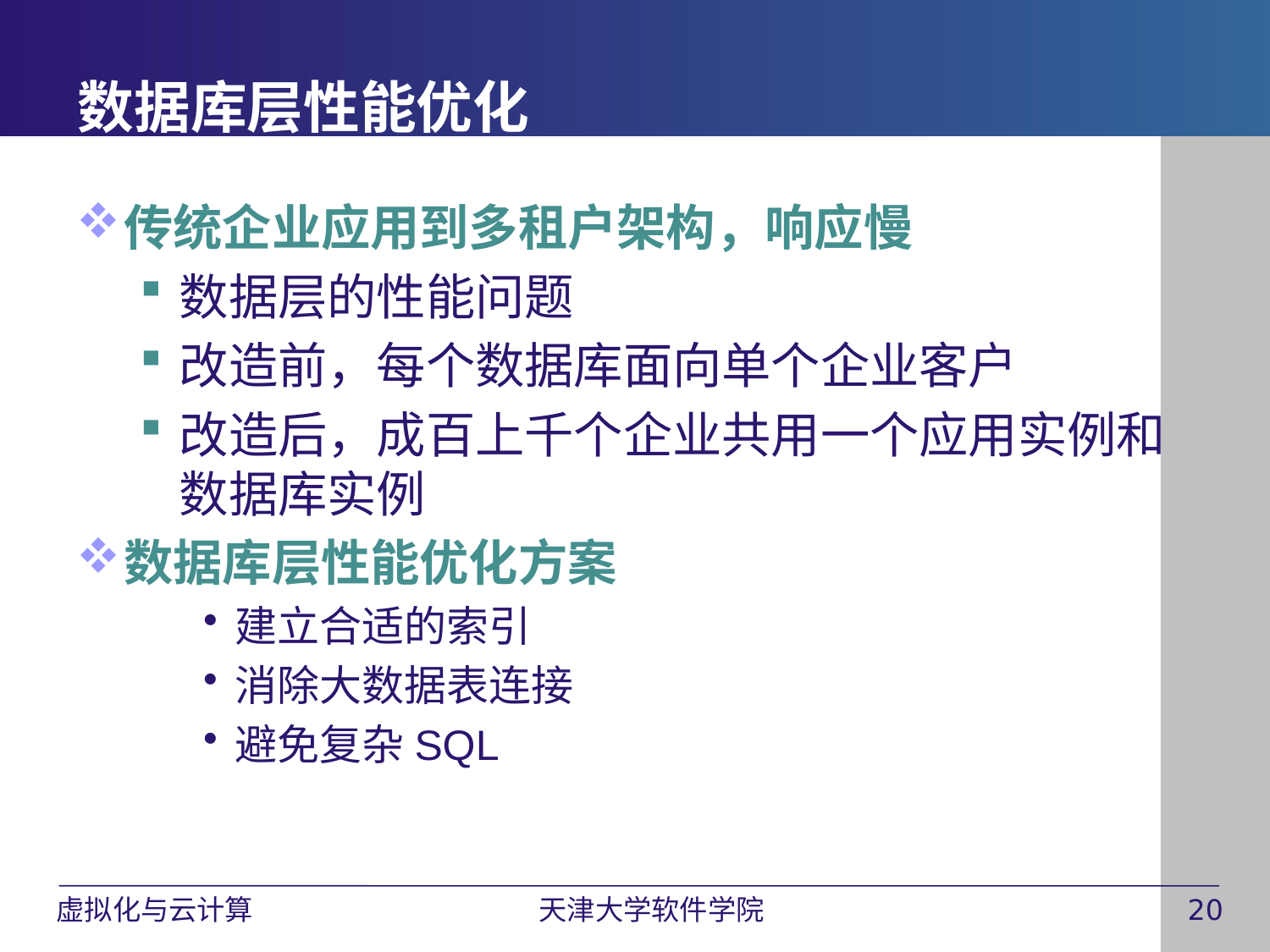

# 数据库层性能优化
传统企业应用到多租户架构，响应慢
数据层的性能问题
改造前，每个数据库面向单个企业客户
改造后，成百上千个企业共用一个应用实例和数据库实例
数据库层性能优化方案
建立合适的索引
消除大数据表连接
避免复杂SQL